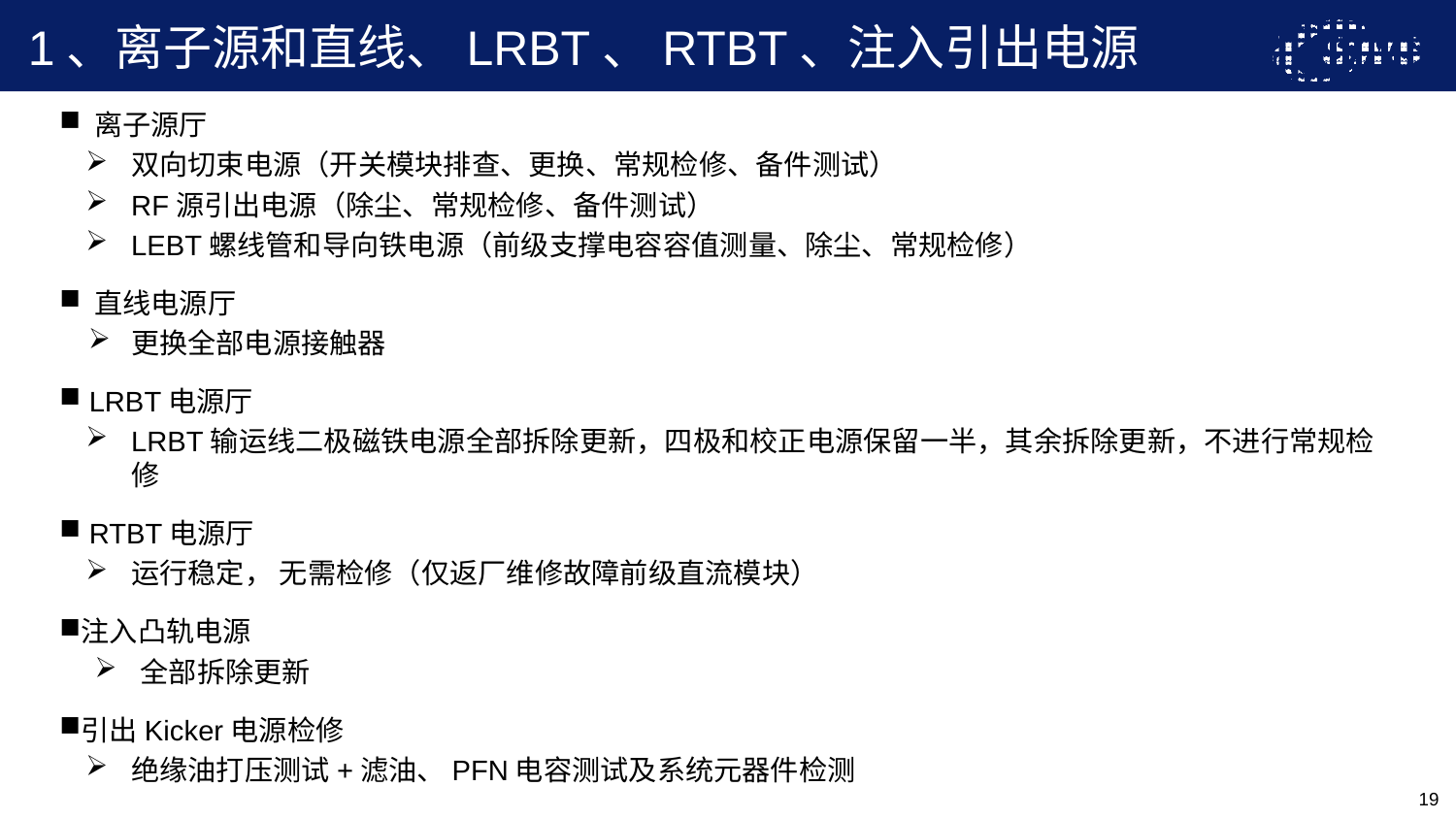

# 1、离子源和直线、LRBT、RTBT、注入引出电源
 离子源厅
双向切束电源（开关模块排查、更换、常规检修、备件测试）
RF源引出电源（除尘、常规检修、备件测试）
LEBT螺线管和导向铁电源（前级支撑电容容值测量、除尘、常规检修）
 直线电源厅
更换全部电源接触器
 LRBT电源厅
LRBT输运线二极磁铁电源全部拆除更新，四极和校正电源保留一半，其余拆除更新，不进行常规检修
 RTBT电源厅
运行稳定， 无需检修（仅返厂维修故障前级直流模块）
注入凸轨电源
全部拆除更新
引出Kicker电源检修
绝缘油打压测试+滤油、PFN电容测试及系统元器件检测
19